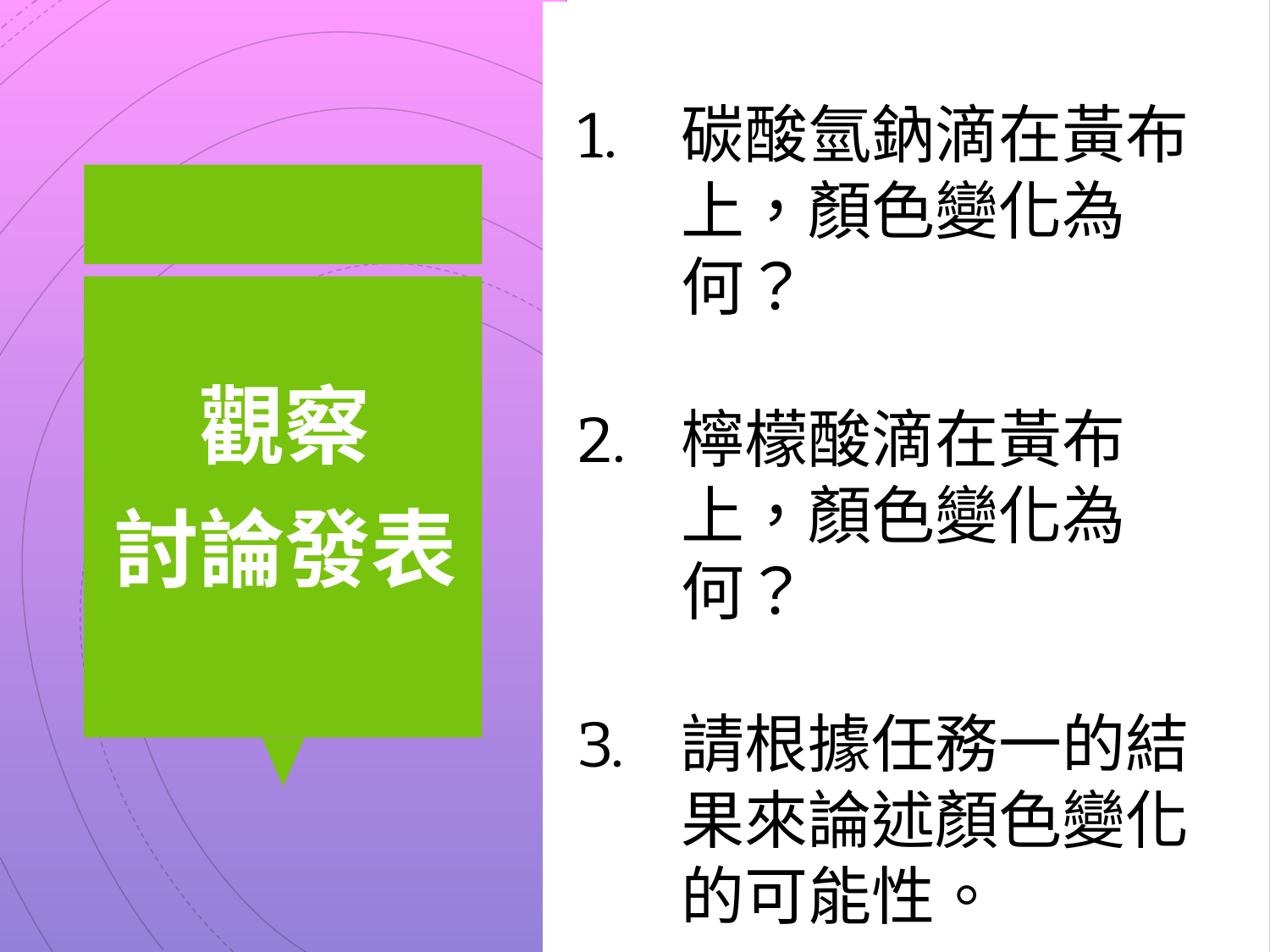

詹姆斯·柯里

碳酸氫鈉

碳酸氫鈉滴在黃布上，顏色變化為何？

檸檬酸滴在黃布上，顏色變化為何？

請根據任務一的結果來論述顏色變化的可能性。

# 觀察 討論發表